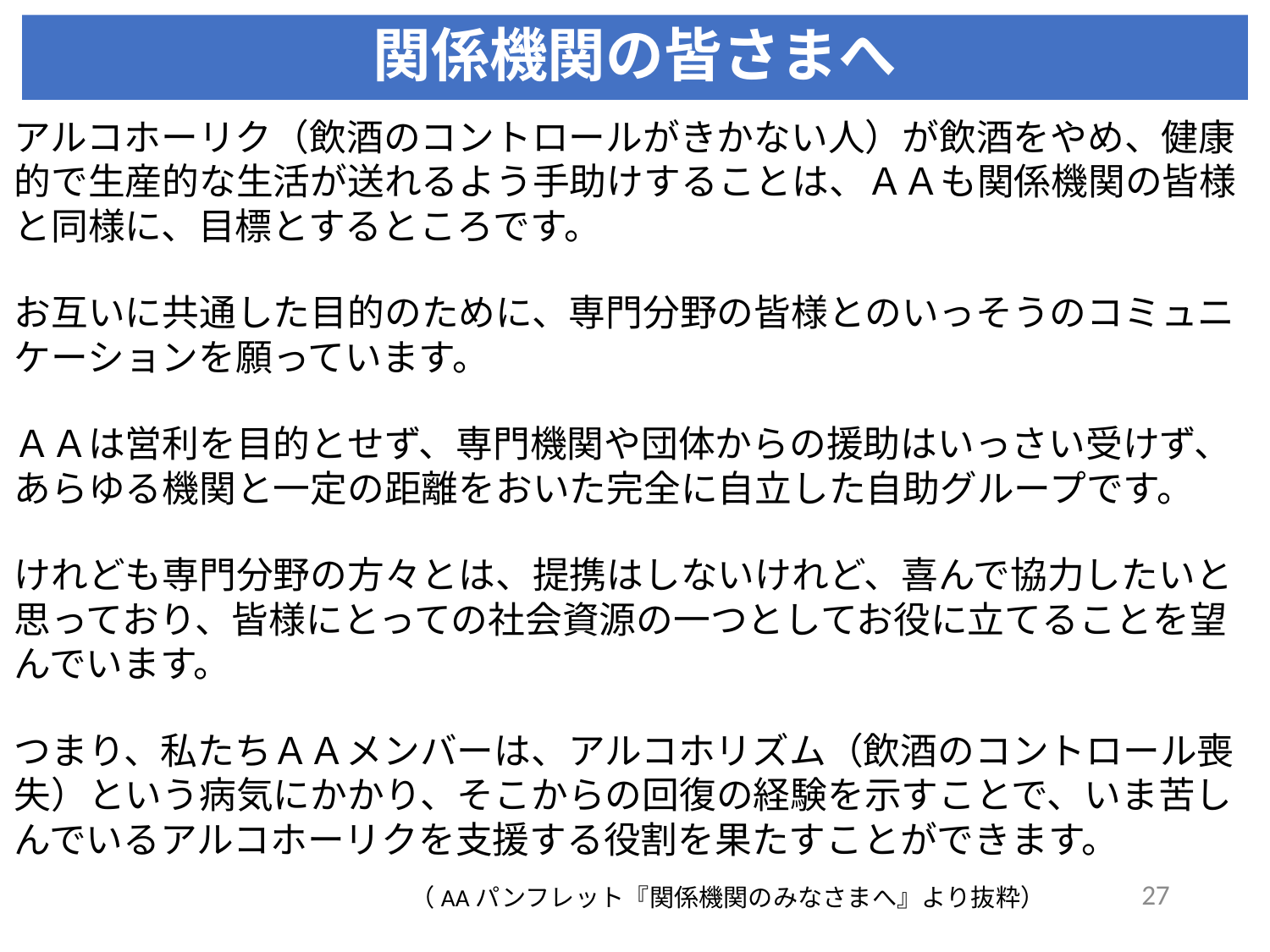

# 関係機関の皆さまへ
アルコホーリク（飲酒のコントロールがきかない人）が飲酒をやめ、健康的で生産的な生活が送れるよう手助けすることは、ＡＡも関係機関の皆様と同様に、目標とするところです。
お互いに共通した目的のために、専門分野の皆様とのいっそうのコミュニケーションを願っています。
ＡＡは営利を目的とせず、専門機関や団体からの援助はいっさい受けず、あらゆる機関と一定の距離をおいた完全に自立した自助グループです。
けれども専門分野の方々とは、提携はしないけれど、喜んで協力したいと思っており、皆様にとっての社会資源の一つとしてお役に立てることを望んでいます。
つまり、私たちＡＡメンバーは、アルコホリズム（飲酒のコントロール喪失）という病気にかかり、そこからの回復の経験を示すことで、いま苦しんでいるアルコホーリクを支援する役割を果たすことができます。
　　　　　　　　　　　　　　　　（AAパンフレット『関係機関のみなさまへ』より抜粋）

27